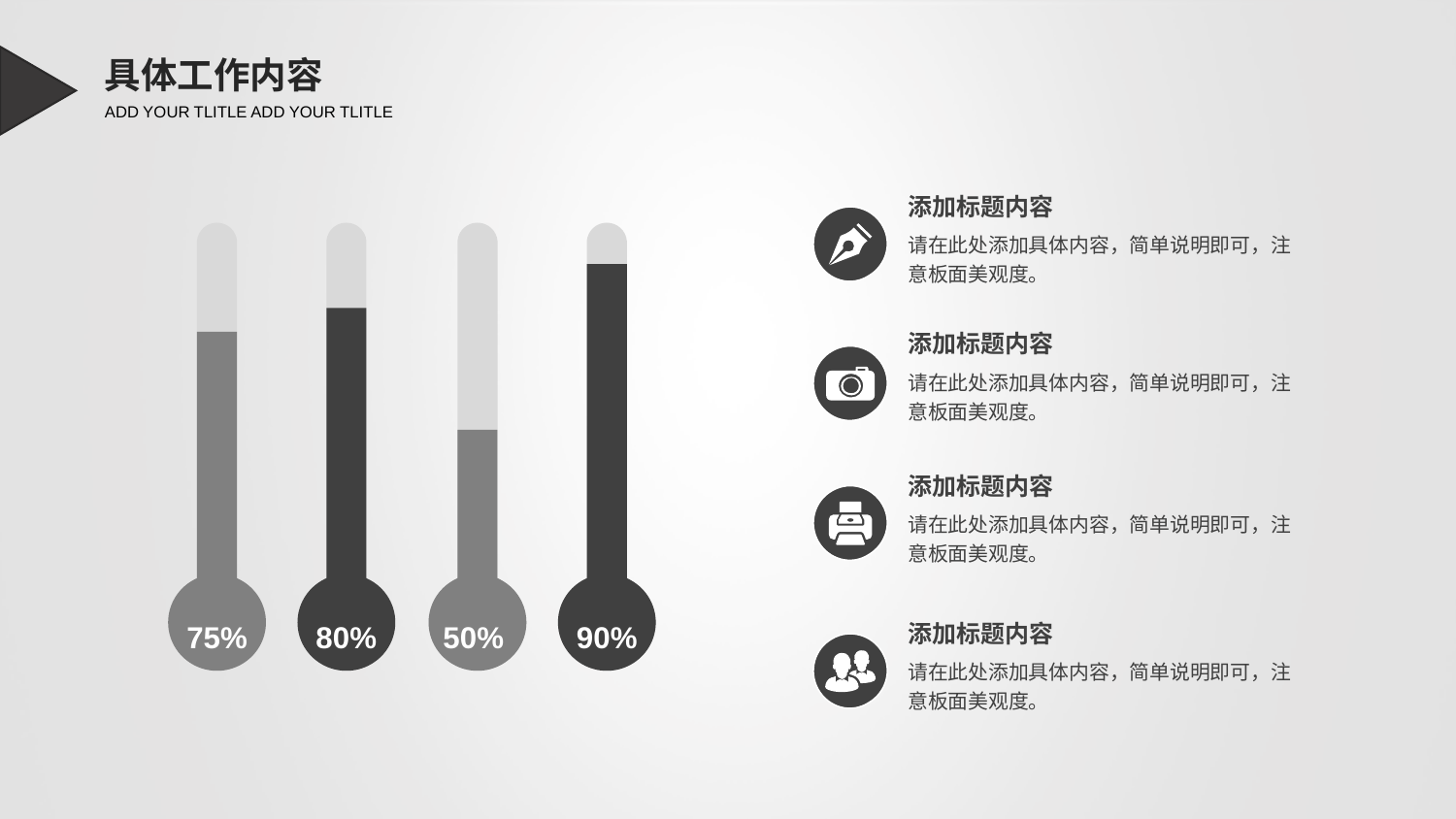

具体工作内容

ADD YOUR TLITLE ADD YOUR TLITLE
添加标题内容
请在此处添加具体内容，简单说明即可，注意板面美观度。

75%
80%
50%
90%
添加标题内容
请在此处添加具体内容，简单说明即可，注意板面美观度。

添加标题内容
请在此处添加具体内容，简单说明即可，注意板面美观度。

添加标题内容
请在此处添加具体内容，简单说明即可，注意板面美观度。